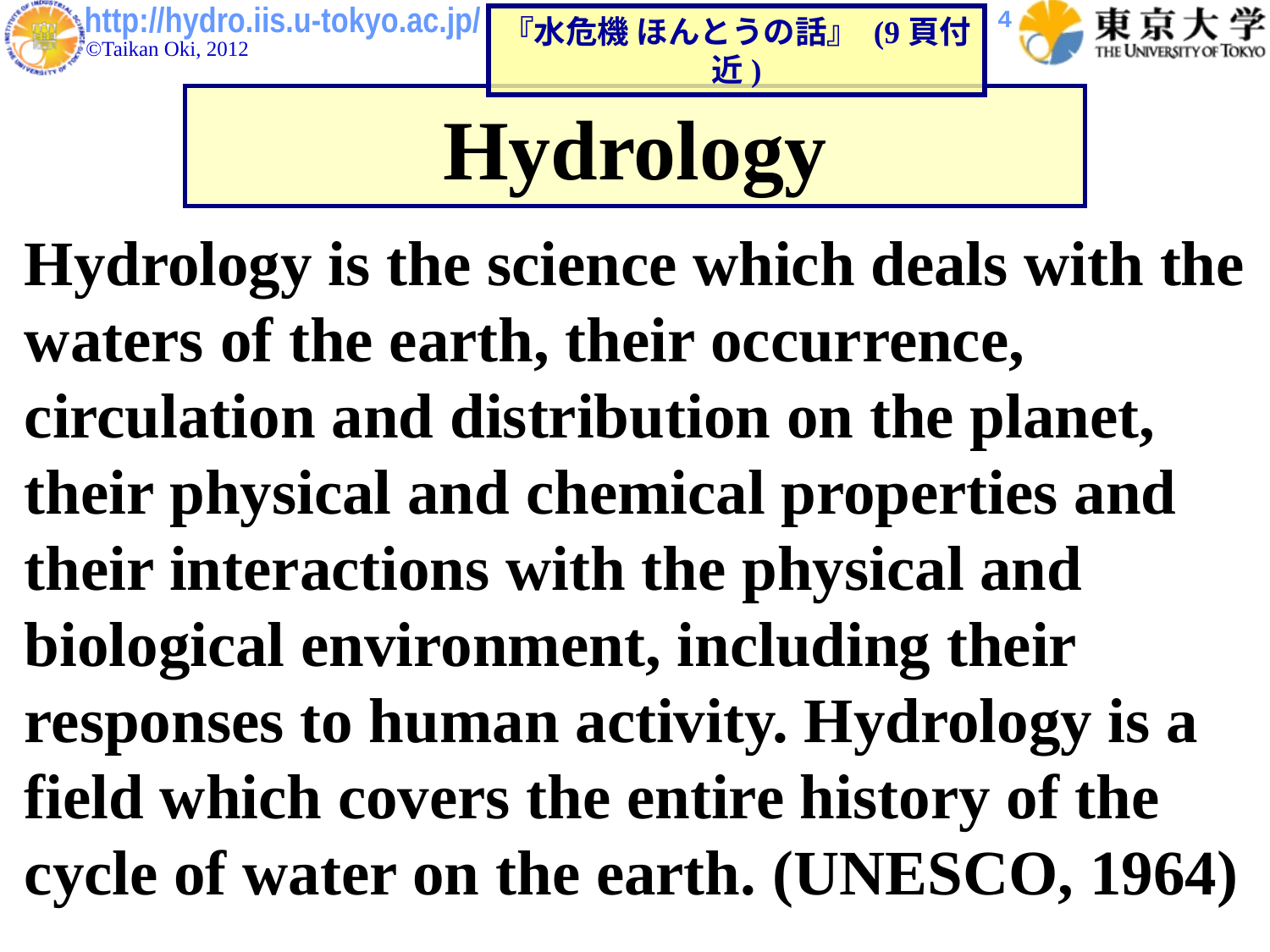

4
『水危機 ほんとうの話』 (9頁付近)
Hydrology
Hydrology is the science which deals with the waters of the earth, their occurrence, circulation and distribution on the planet, their physical and chemical properties and their interactions with the physical and biological environment, including their responses to human activity. Hydrology is a field which covers the entire history of the cycle of water on the earth. (UNESCO, 1964)